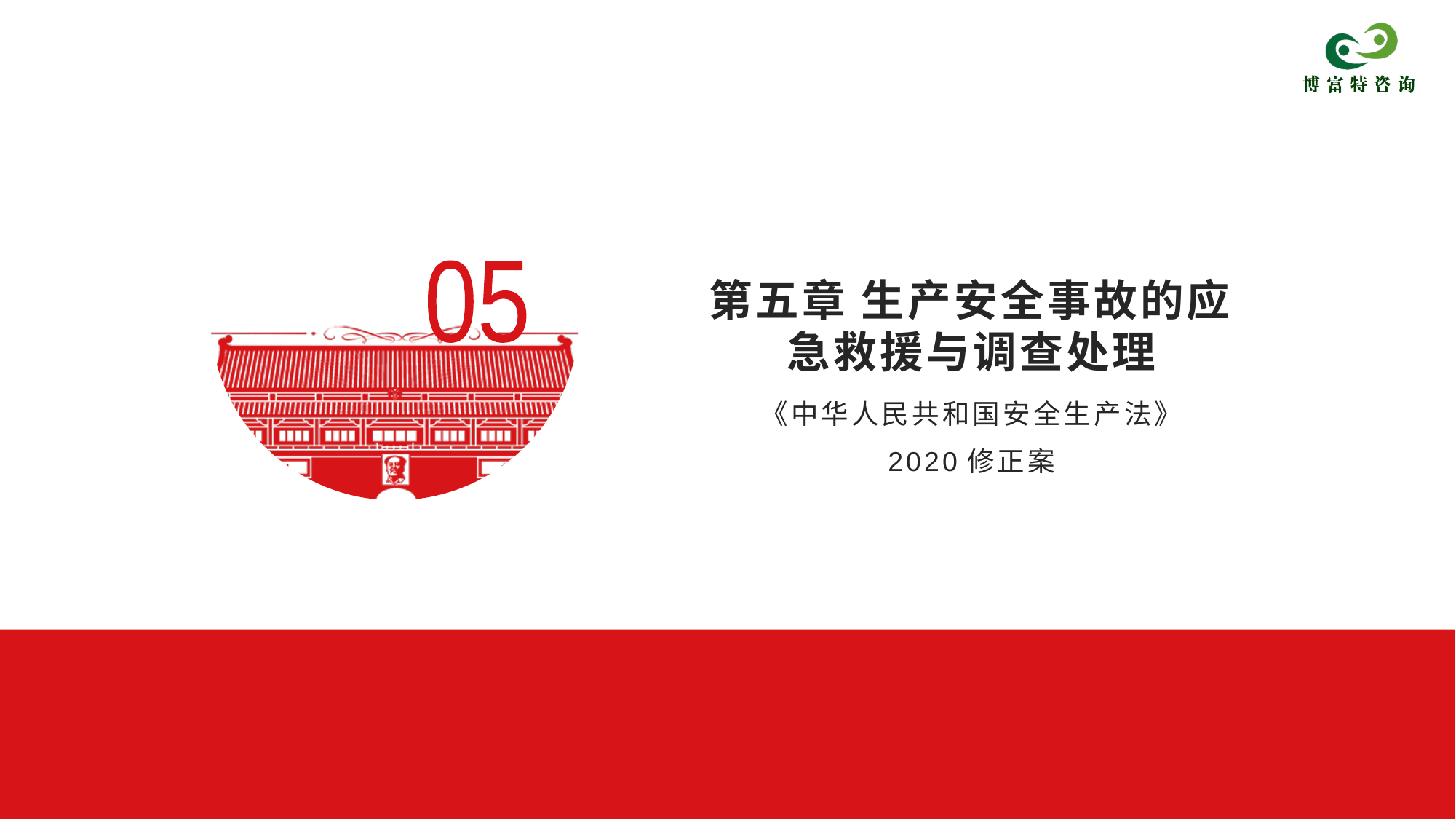

05
# 第五章 生产安全事故的应急救援与调查处理
《中华人民共和国安全生产法》
2020修正案